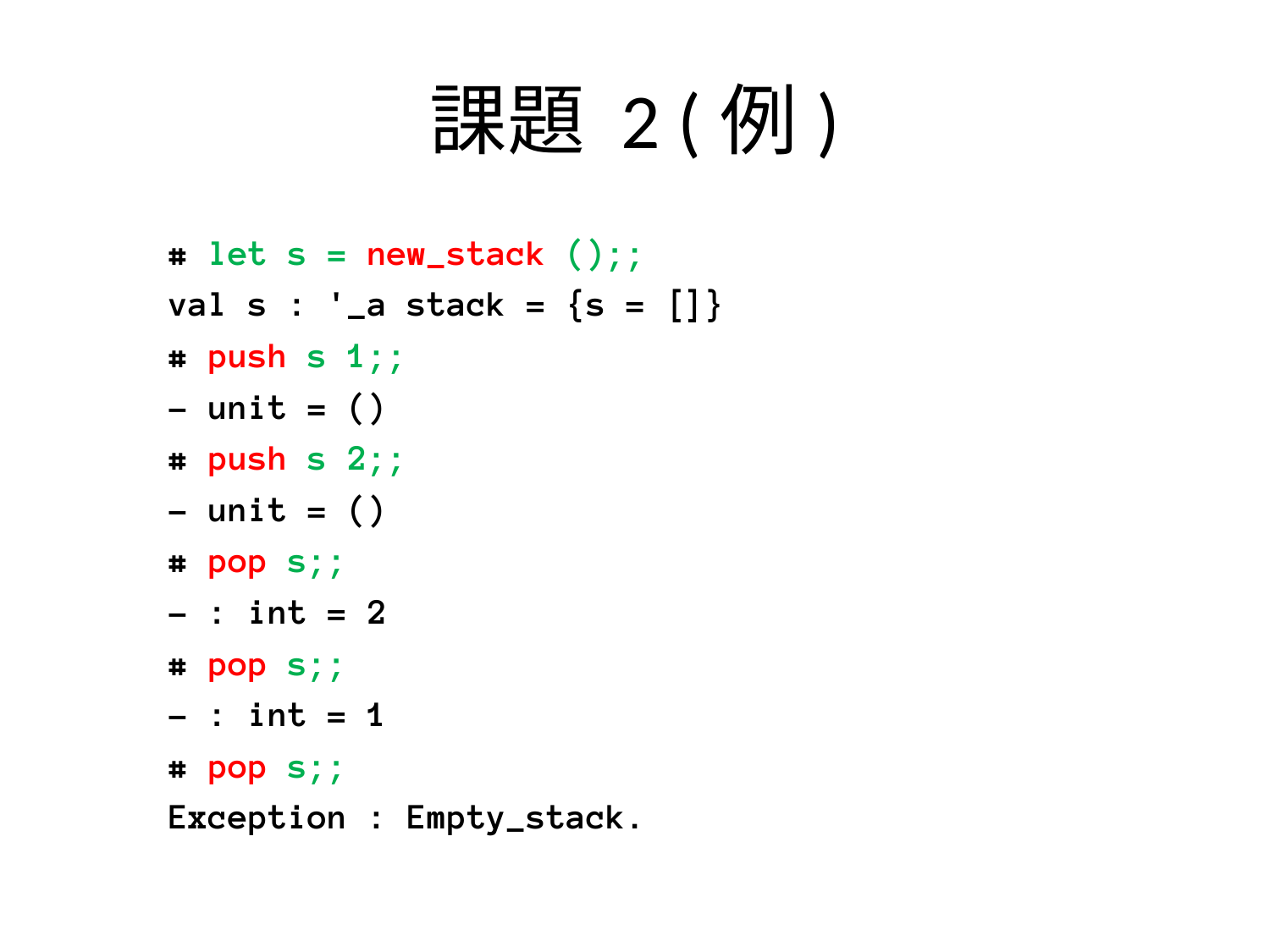

# 課題 2 (例)‏
# let s = new_stack ();;
val s : '_a stack = {s = []}
# push s 1;;
- unit = ()‏
# push s 2;;
- unit = ()‏
# pop s;;
- : int = 2
# pop s;;
- : int = 1
# pop s;;
Exception : Empty_stack.